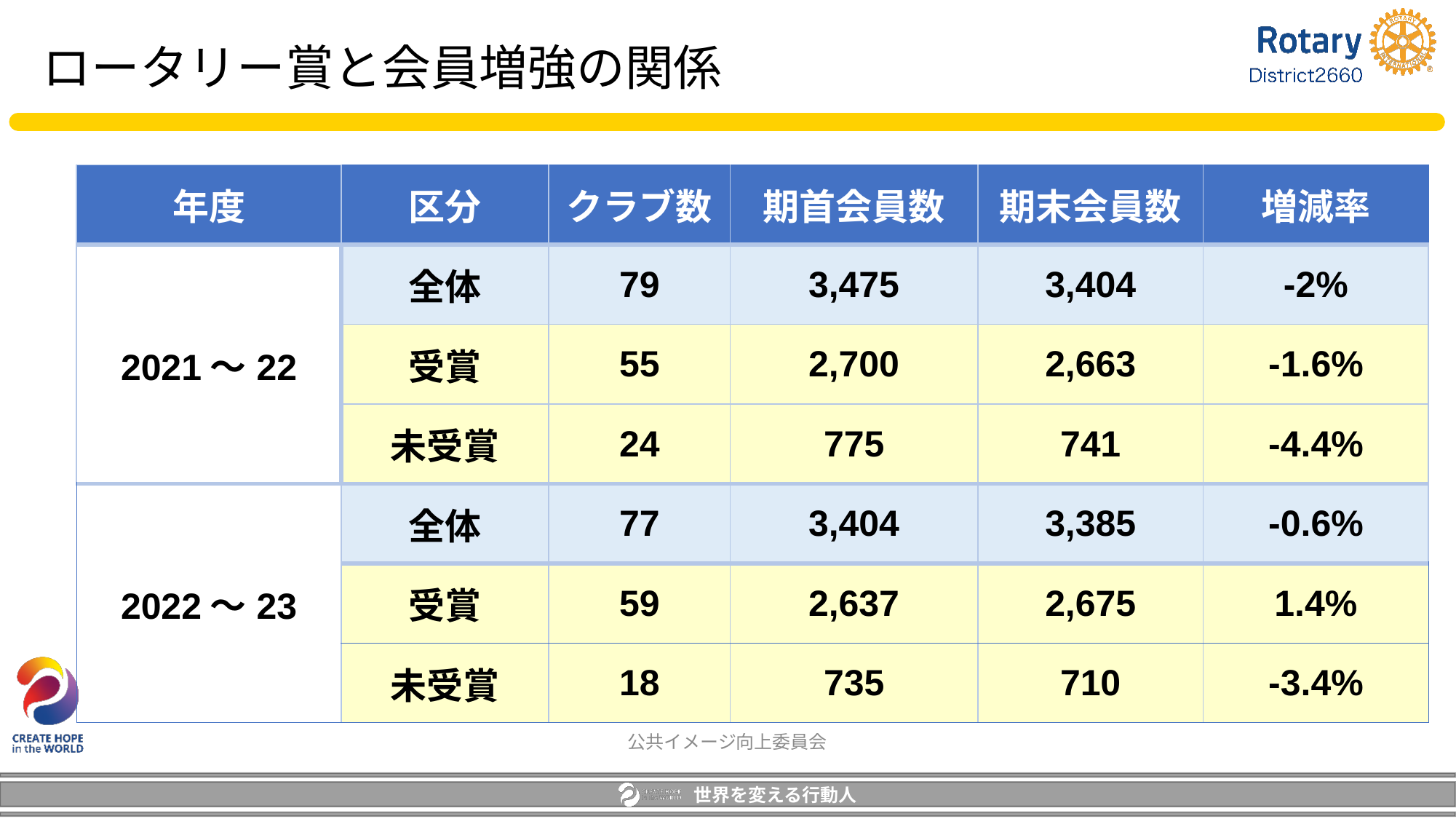

ロータリー賞と会員増強の関係
| 年度 | 区分 | クラブ数 | 期首会員数 | 期末会員数 | 増減率 |
| --- | --- | --- | --- | --- | --- |
| 2021～22 | 全体 | 79 | 3,475 | 3,404 | -2% |
|  | 受賞 | 55 | 2,700 | 2,663 | -1.6% |
|  | 未受賞 | 24 | 775 | 741 | -4.4% |
| 2022～23 | 全体 | 77 | 3,404 | 3,385 | -0.6% |
|  | 受賞 | 59 | 2,637 | 2,675 | 1.4% |
|  | 未受賞 | 18 | 735 | 710 | -3.4% |